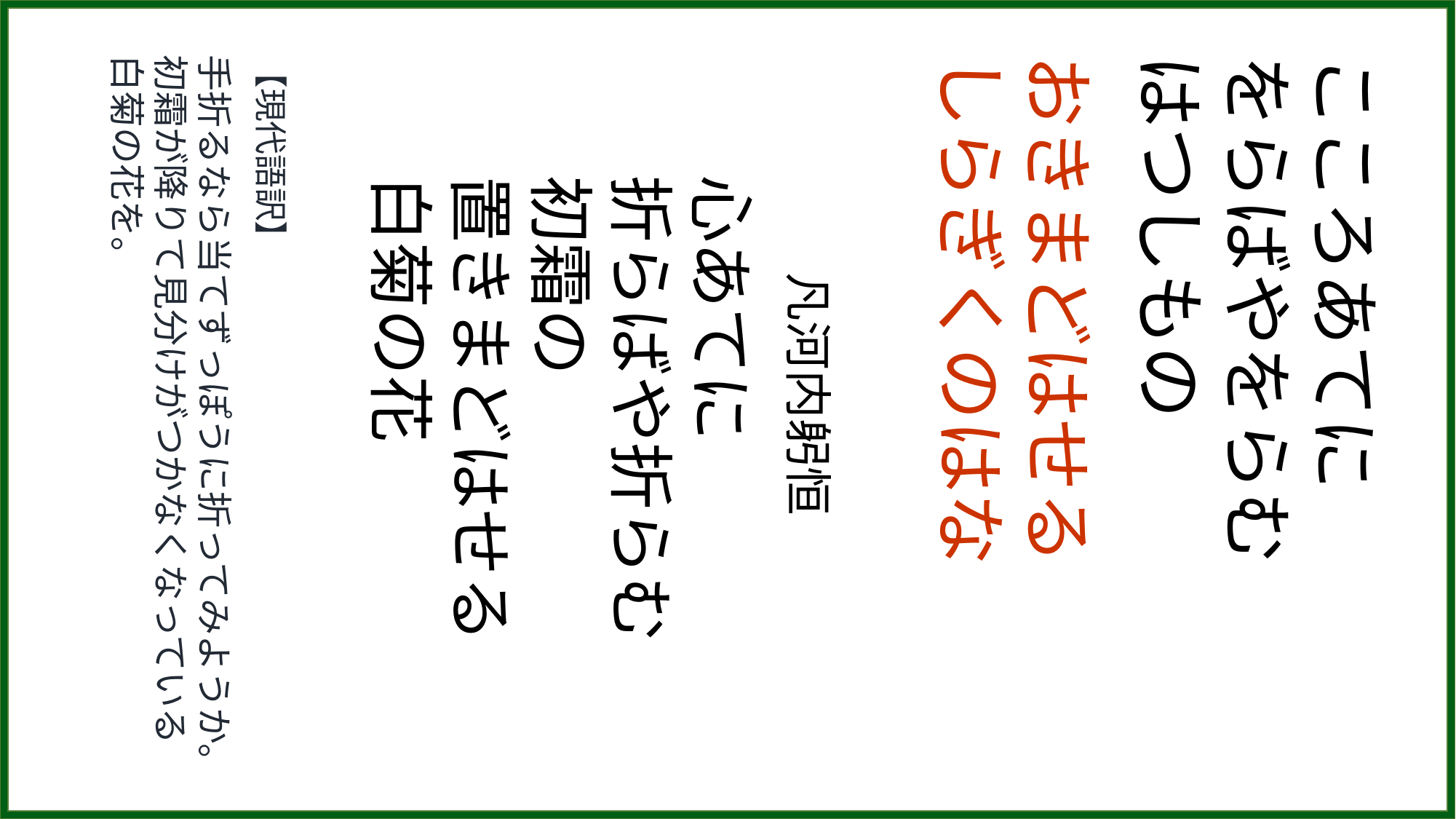

【現代語訳】

手折るなら当てずっぽうに折ってみようか。
初霜が降りて見分けがつかなくなっている白菊の花を。
　　凡河内躬恒

心あてに
折らばや折らむ
初霜の
置きまどはせる
白菊の花
おきまどはせる
しらぎくのはな
こころあてに
をらばやをらむ
はつしもの